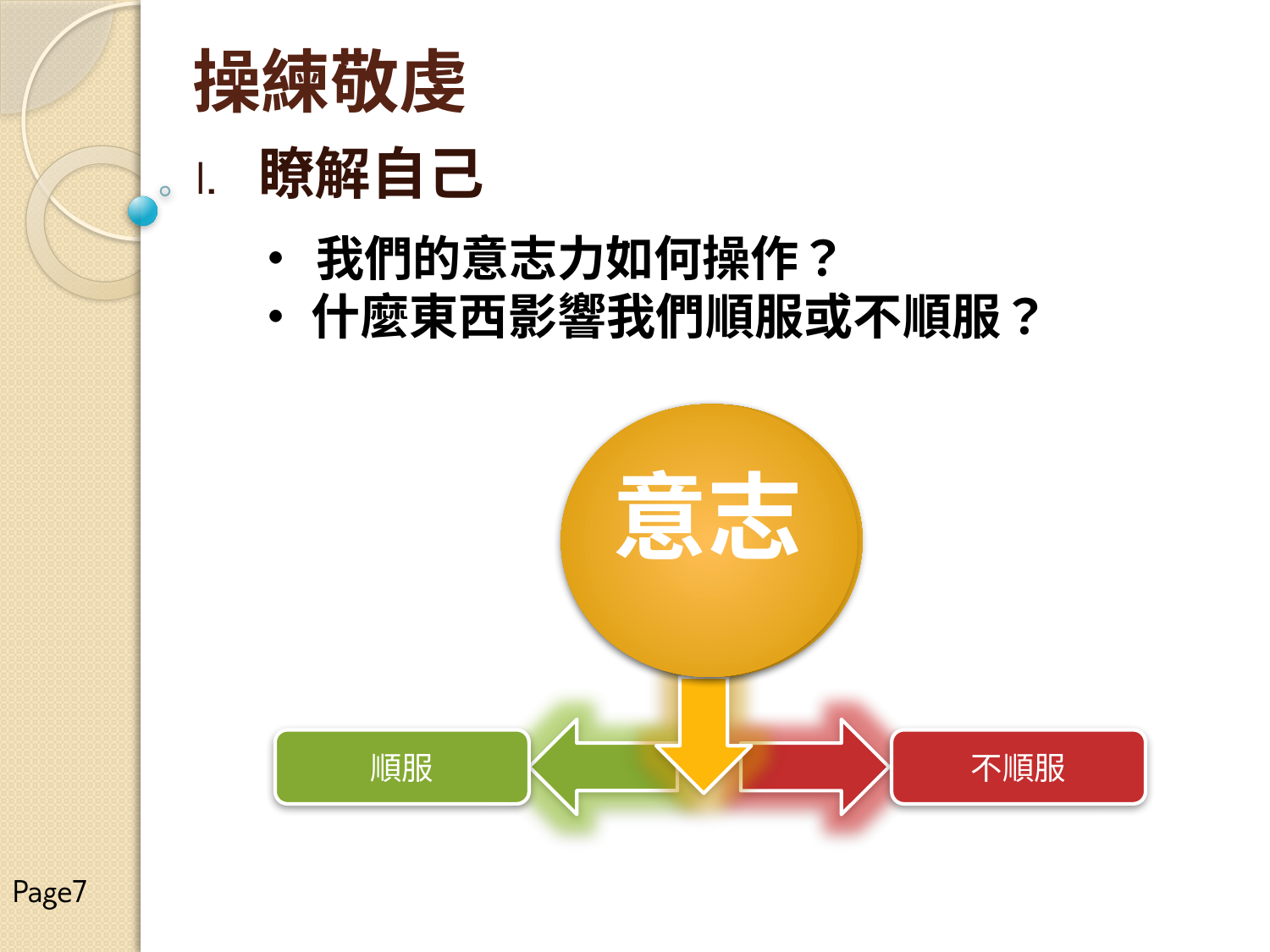

# 操練敬虔
I.  瞭解自己

• 我們的意志力如何操作？
• 什麼東西影響我們順服或不順服？

意志

順服
不順服
Page7